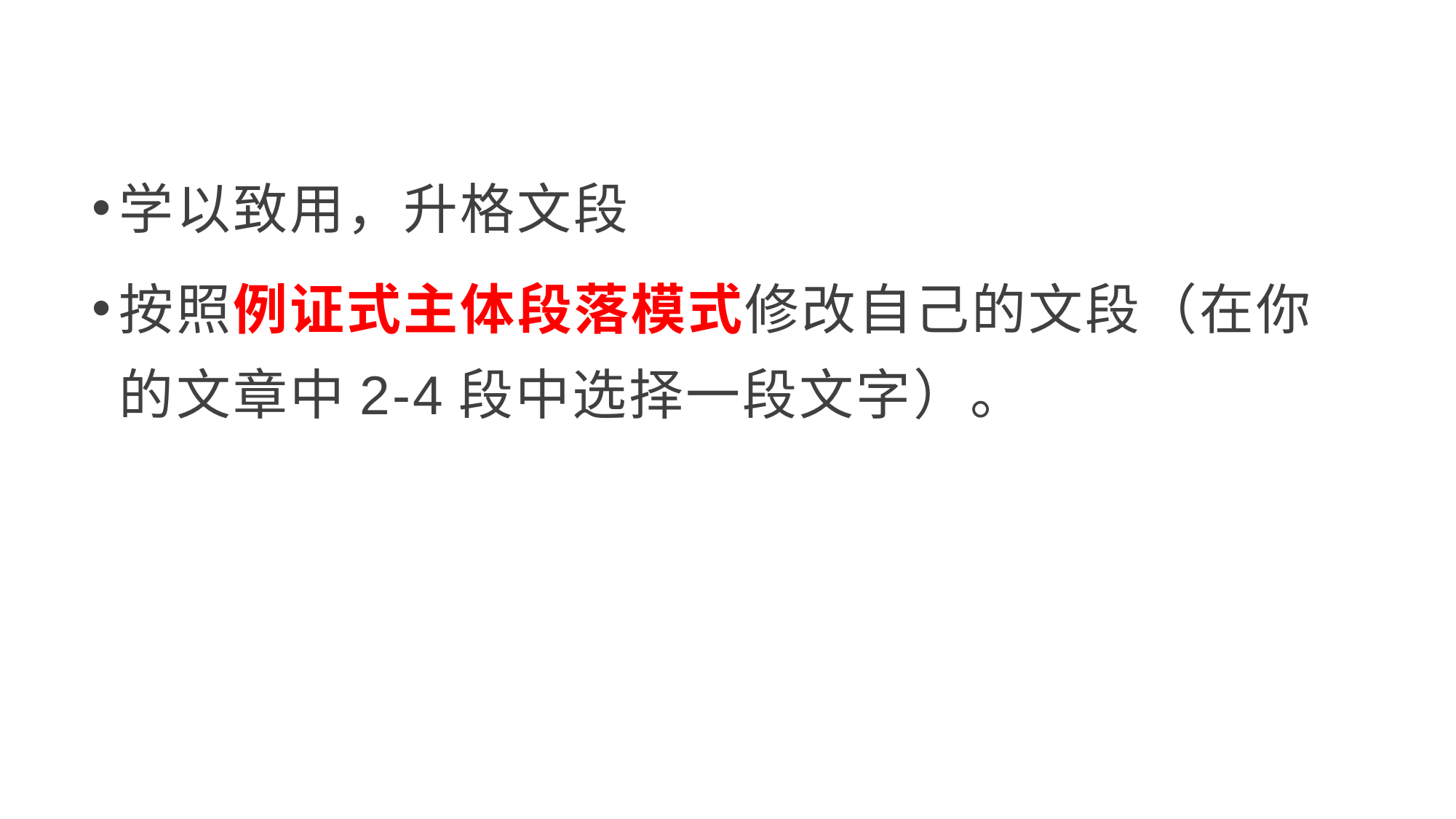

学以致用，升格文段
按照例证式主体段落模式修改自己的文段（在你的文章中2-4段中选择一段文字）。